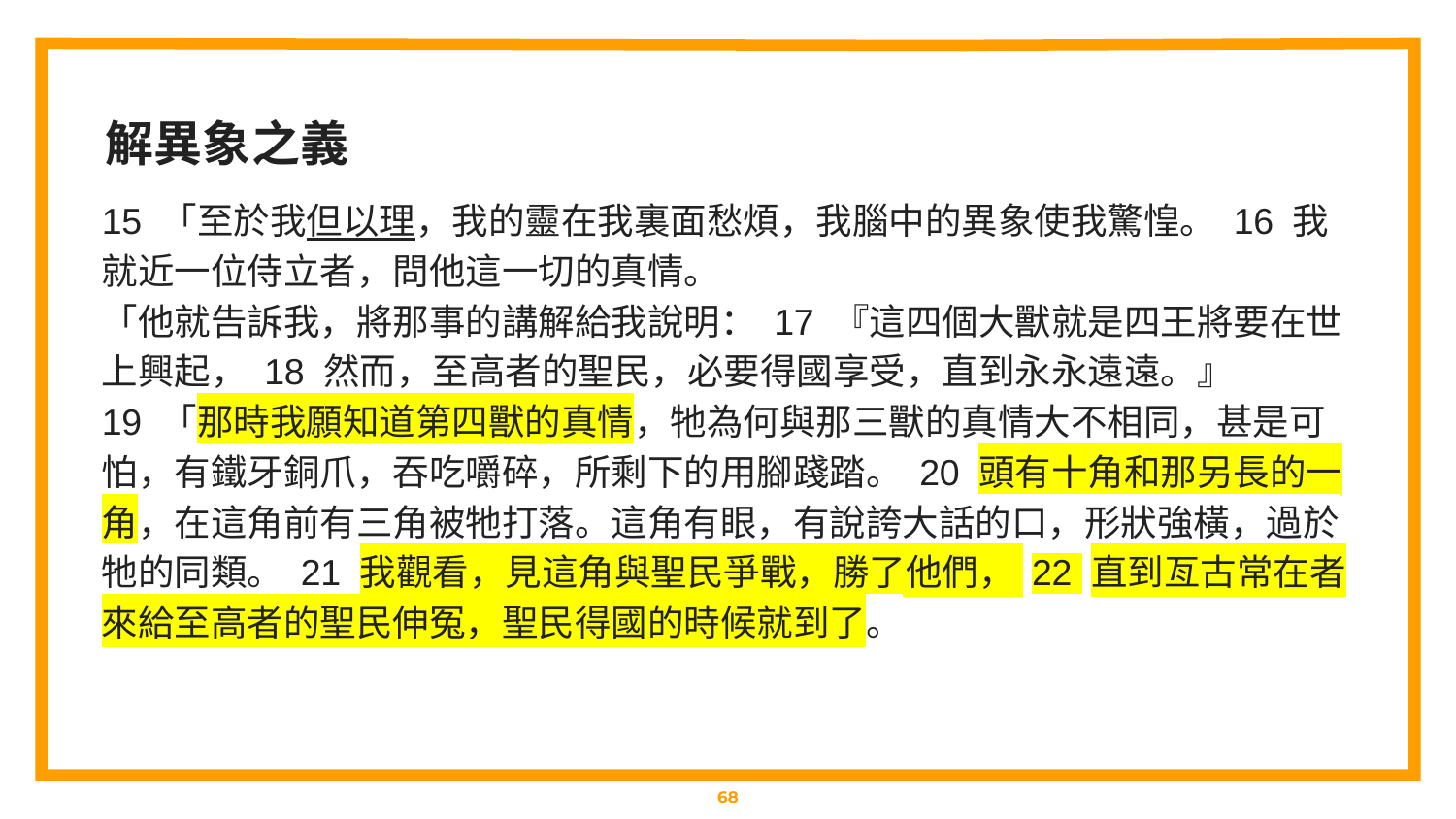

解異象之義
15 「至於我但以理，我的靈在我裏面愁煩，我腦中的異象使我驚惶。 16 我就近一位侍立者，問他這一切的真情。
「他就告訴我，將那事的講解給我說明： 17 『這四個大獸就是四王將要在世上興起， 18 然而，至高者的聖民，必要得國享受，直到永永遠遠。』
19 「那時我願知道第四獸的真情，牠為何與那三獸的真情大不相同，甚是可怕，有鐵牙銅爪，吞吃嚼碎，所剩下的用腳踐踏。 20 頭有十角和那另長的一角，在這角前有三角被牠打落。這角有眼，有說誇大話的口，形狀強橫，過於牠的同類。 21 我觀看，見這角與聖民爭戰，勝了他們， 22 直到亙古常在者來給至高者的聖民伸冤，聖民得國的時候就到了。
68